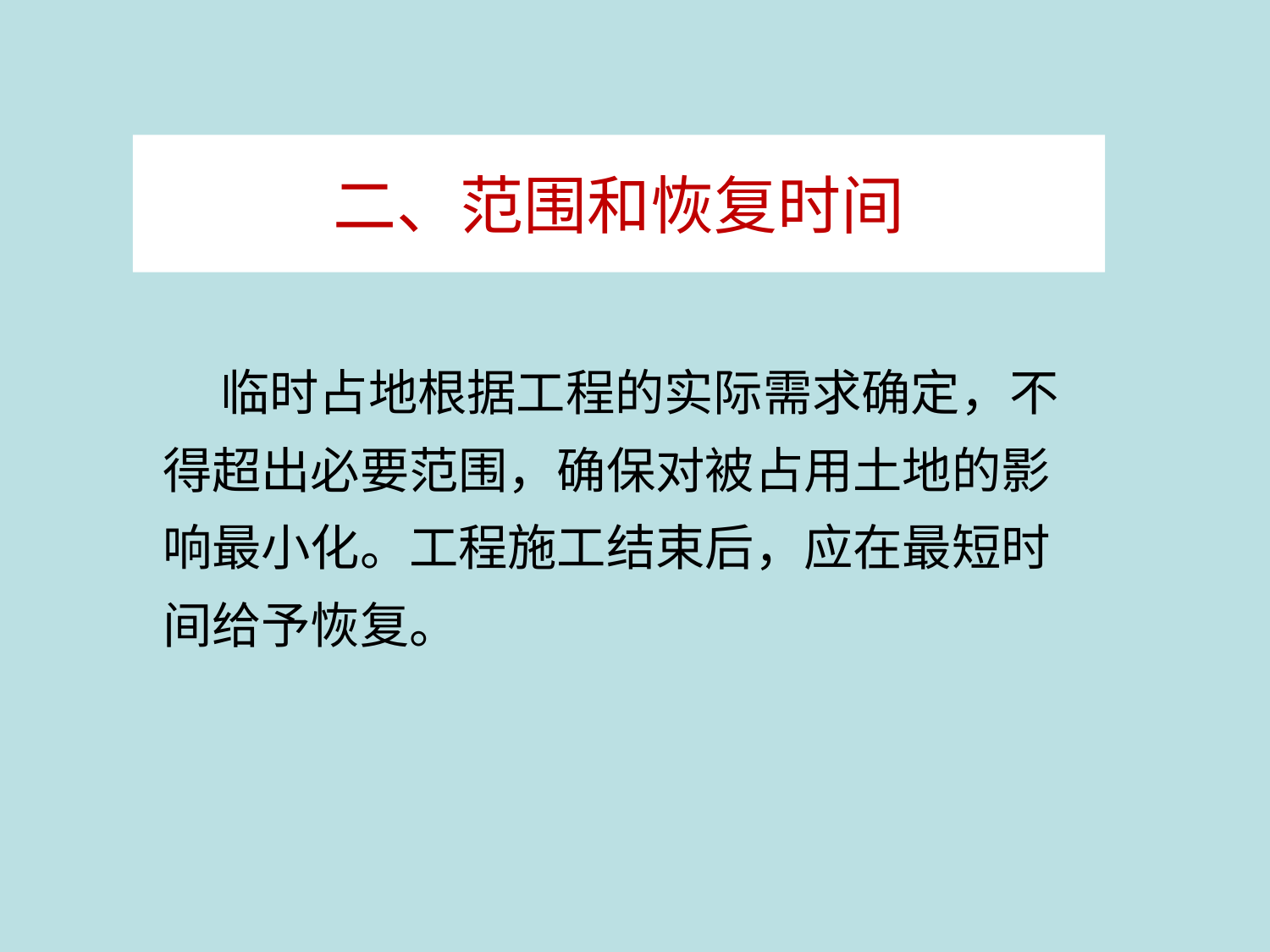

# 二、范围和恢复时间
      临时占地根据工程的实际需求确定，不得超出必要范围，确保对被占用土地的影响最小化。工程施工结束后，应在最短时间给予恢复。